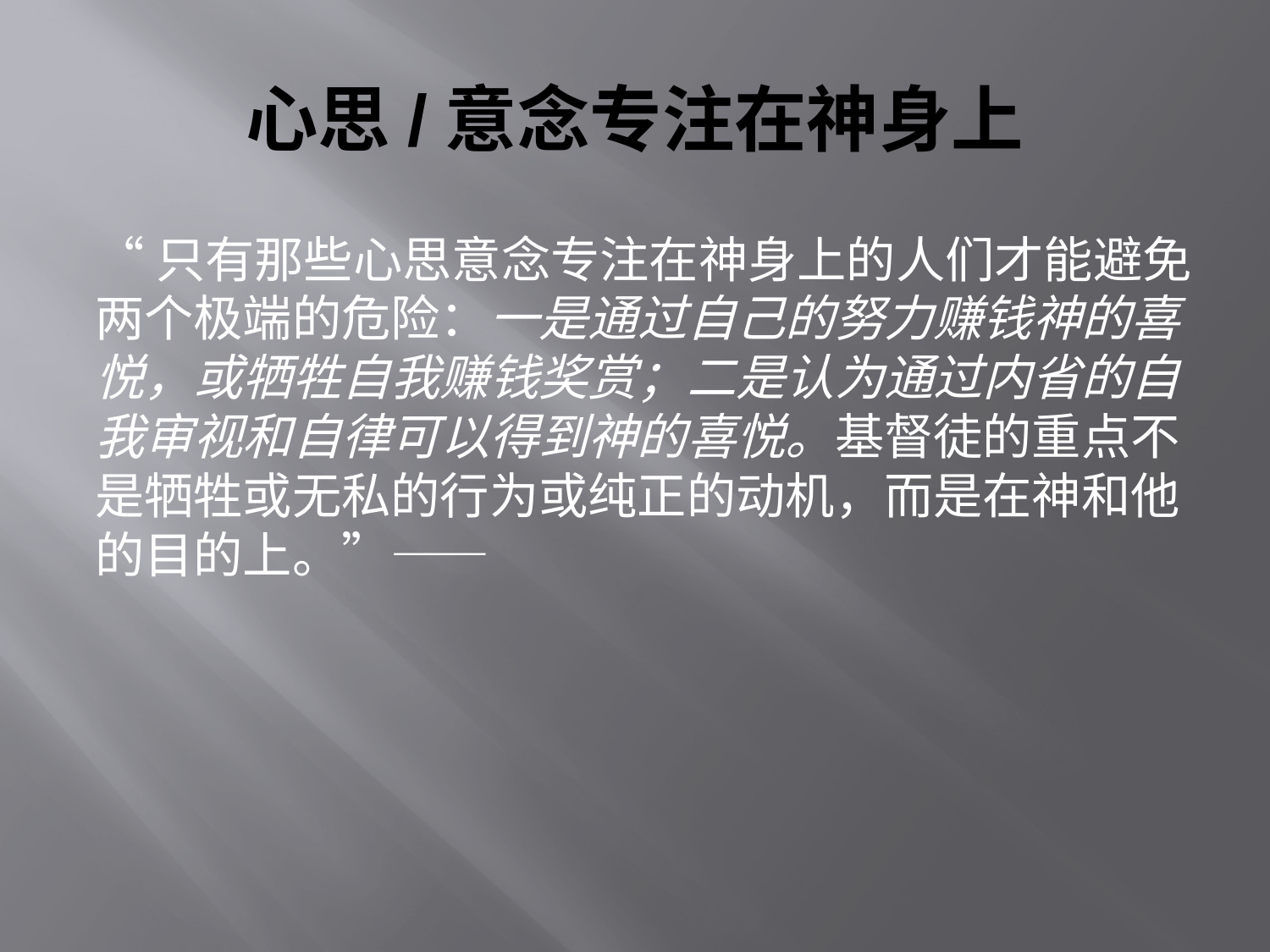

# 心思/意念专注在神身上
“只有那些心思意念专注在神身上的人们才能避免两个极端的危险：一是通过自己的努力赚钱神的喜悦，或牺牲自我赚钱奖赏；二是认为通过内省的自我审视和自律可以得到神的喜悦。基督徒的重点不是牺牲或无私的行为或纯正的动机，而是在神和他的目的上。”——